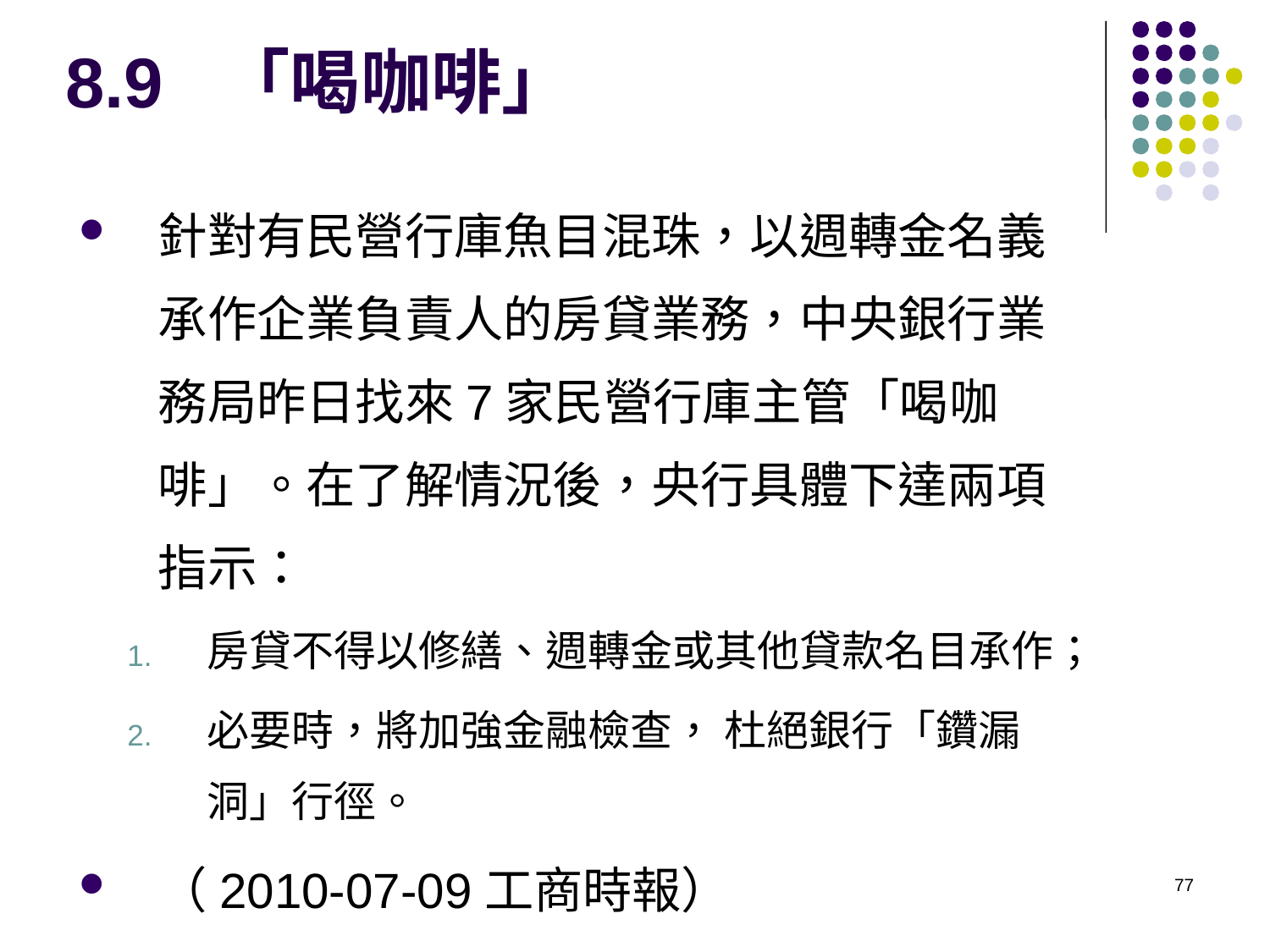

# 8.9  「喝咖啡」
針對有民營行庫魚目混珠，以週轉金名義承作企業負責人的房貸業務，中央銀行業務局昨日找來7家民營行庫主管「喝咖啡」。在了解情況後，央行具體下達兩項指示：
房貸不得以修繕、週轉金或其他貸款名目承作；
必要時，將加強金融檢查， 杜絕銀行「鑽漏洞」行徑。
（2010-07-09工商時報）
77